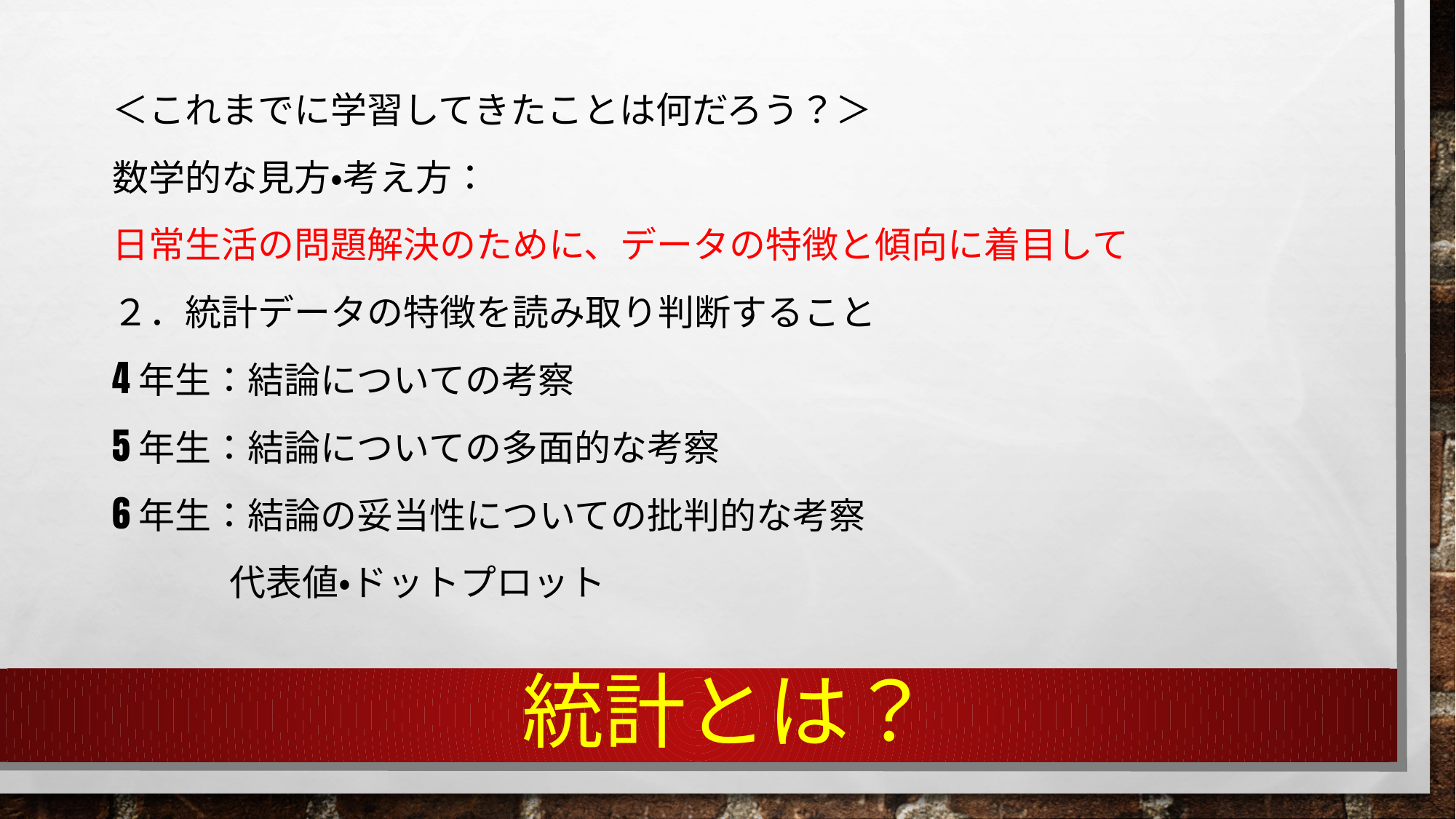

＜これまでに学習してきたことは何だろう？＞
数学的な見方・考え方：
日常生活の問題解決のために、データの特徴と傾向に着目して
２．統計データの特徴を読み取り判断すること
4年生：結論についての考察
5年生：結論についての多面的な考察
6年生：結論の妥当性についての批判的な考察
　　　 代表値・ドットプロット
# 統計とは？